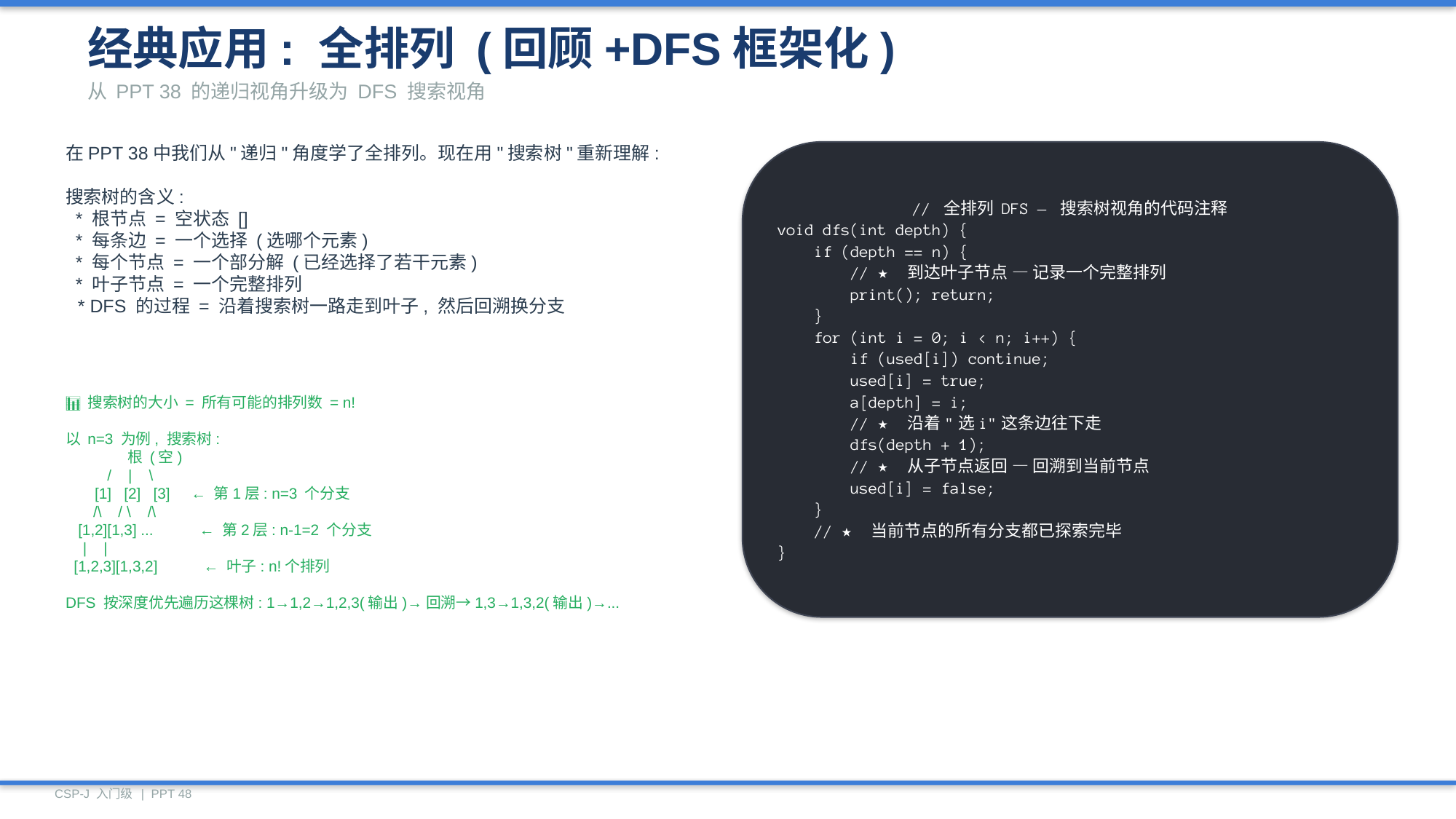

经典应用: 全排列 (回顾+DFS框架化)
从 PPT 38 的递归视角升级为 DFS 搜索视角
在PPT 38中我们从"递归"角度学了全排列。现在用"搜索树"重新理解:
搜索树的含义:
  * 根节点 = 空状态 []
  * 每条边 = 一个选择 (选哪个元素)
  * 每个节点 = 一个部分解 (已经选择了若干元素)
  * 叶子节点 = 一个完整排列
  * DFS 的过程 = 沿着搜索树一路走到叶子, 然后回溯换分支
// 全排列 DFS — 搜索树视角的代码注释
void dfs(int depth) {
    if (depth == n) {
        // ★ 到达叶子节点 — 记录一个完整排列
        print(); return;
    }
    for (int i = 0; i < n; i++) {
        if (used[i]) continue;
        used[i] = true;
        a[depth] = i;
        // ★ 沿着"选i"这条边往下走
        dfs(depth + 1);
        // ★ 从子节点返回 — 回溯到当前节点
        used[i] = false;
    }
    // ★ 当前节点的所有分支都已探索完毕
}
📊 搜索树的大小 = 所有可能的排列数 = n!
以 n=3 为例, 搜索树:
              根 (空)
          /    |    \
       [1]   [2]   [3]     ← 第1层: n=3 个分支
       /\    / \    /\
   [1,2][1,3] ...           ← 第2层: n-1=2 个分支
    |    |
  [1,2,3][1,3,2]           ← 叶子: n!个排列
DFS 按深度优先遍历这棵树: 1→1,2→1,2,3(输出)→回溯→1,3→1,3,2(输出)→...

CSP-J 入门级  |  PPT 48